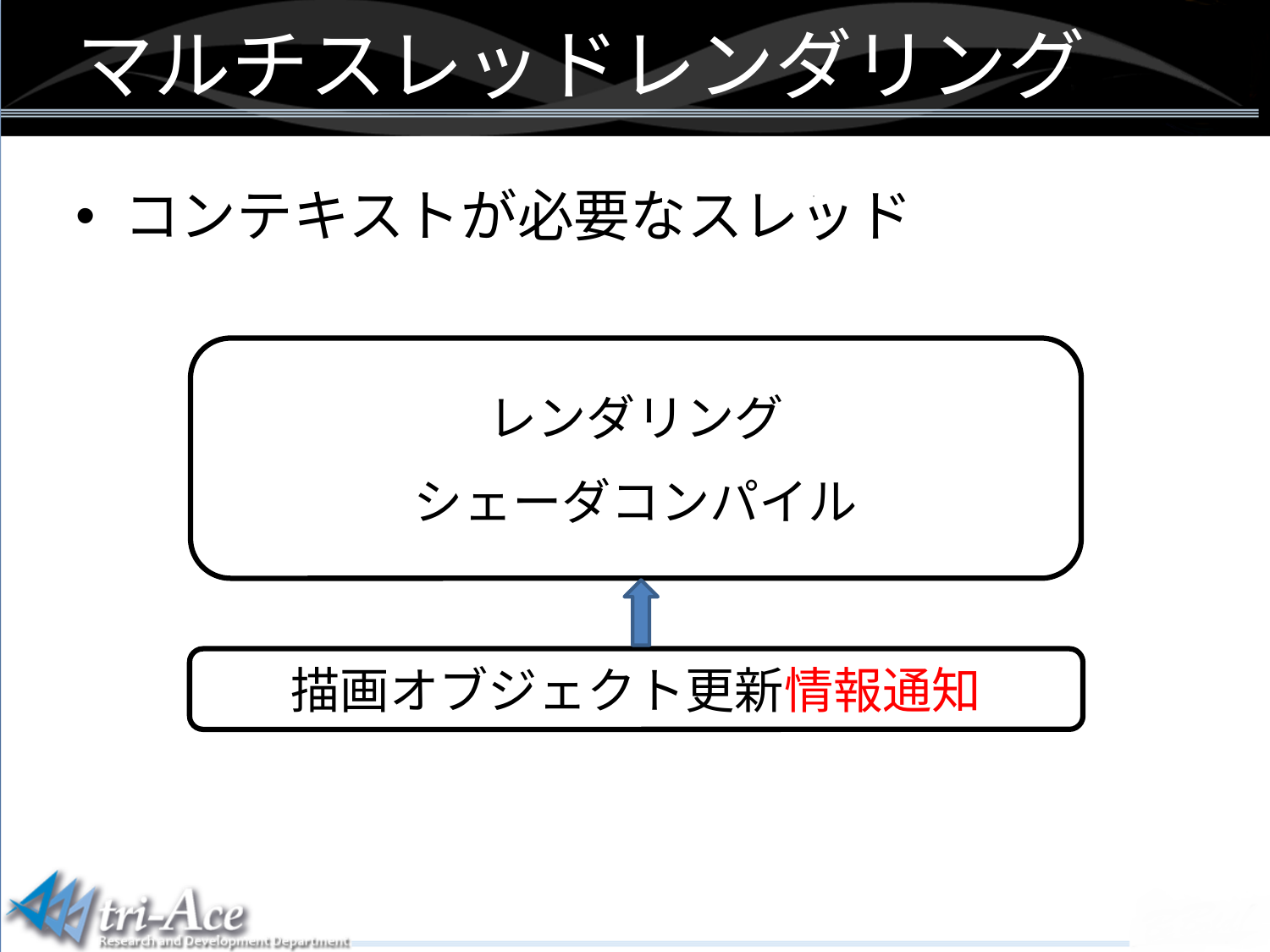

# マルチスレッドレンダリング
コンテキストが必要なスレッド
レンダリング
シェーダコンパイル

描画オブジェクト更新情報通知